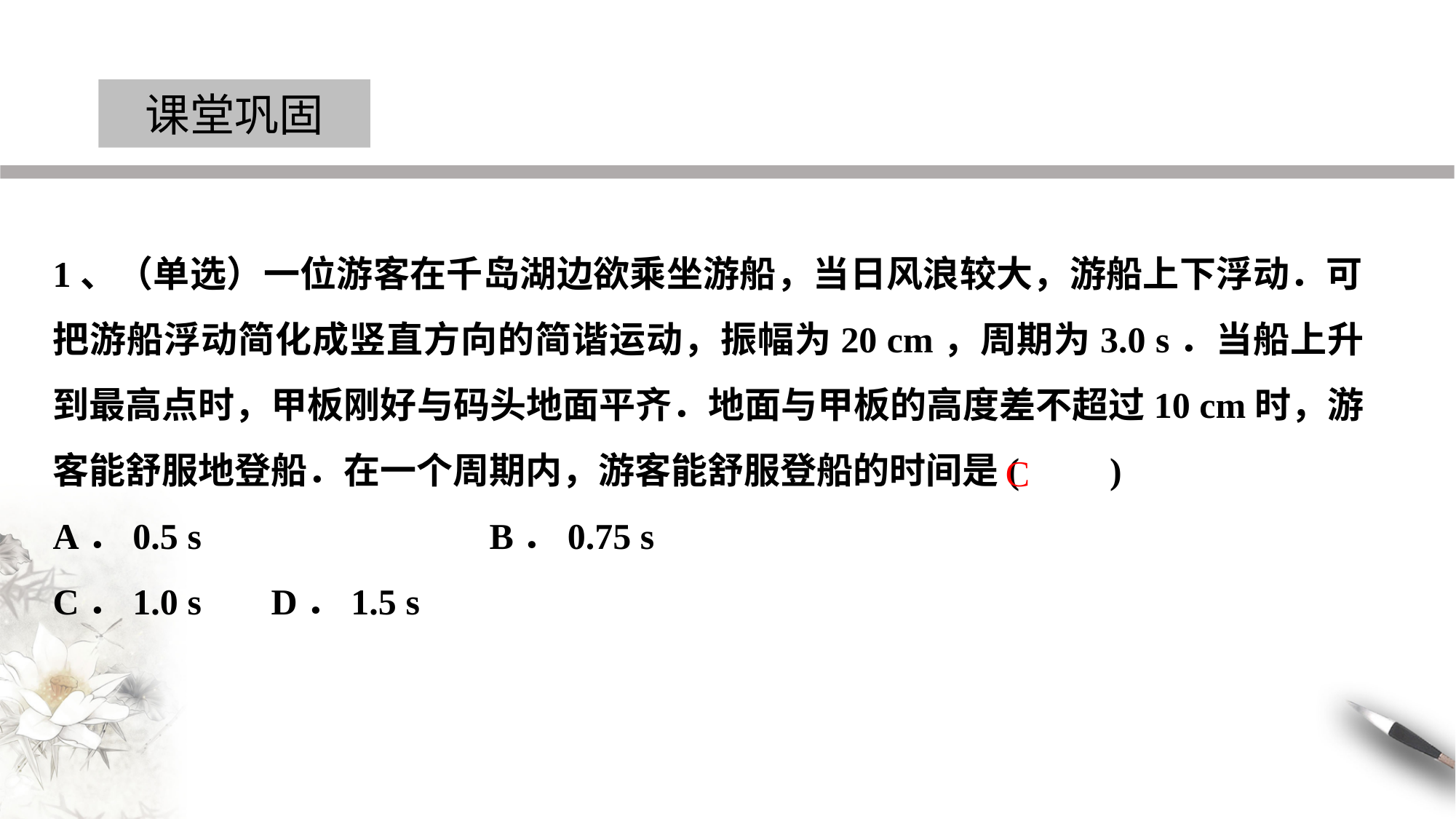

课堂巩固

1、（单选）一位游客在千岛湖边欲乘坐游船，当日风浪较大，游船上下浮动．可把游船浮动简化成竖直方向的简谐运动，振幅为20 cm，周期为3.0 s．当船上升到最高点时，甲板刚好与码头地面平齐．地面与甲板的高度差不超过10 cm时，游客能舒服地登船．在一个周期内，游客能舒服登船的时间是(　　)
A．0.5 s　　　　　	B．0.75 s
C．1.0 s  	D．1.5 s
C